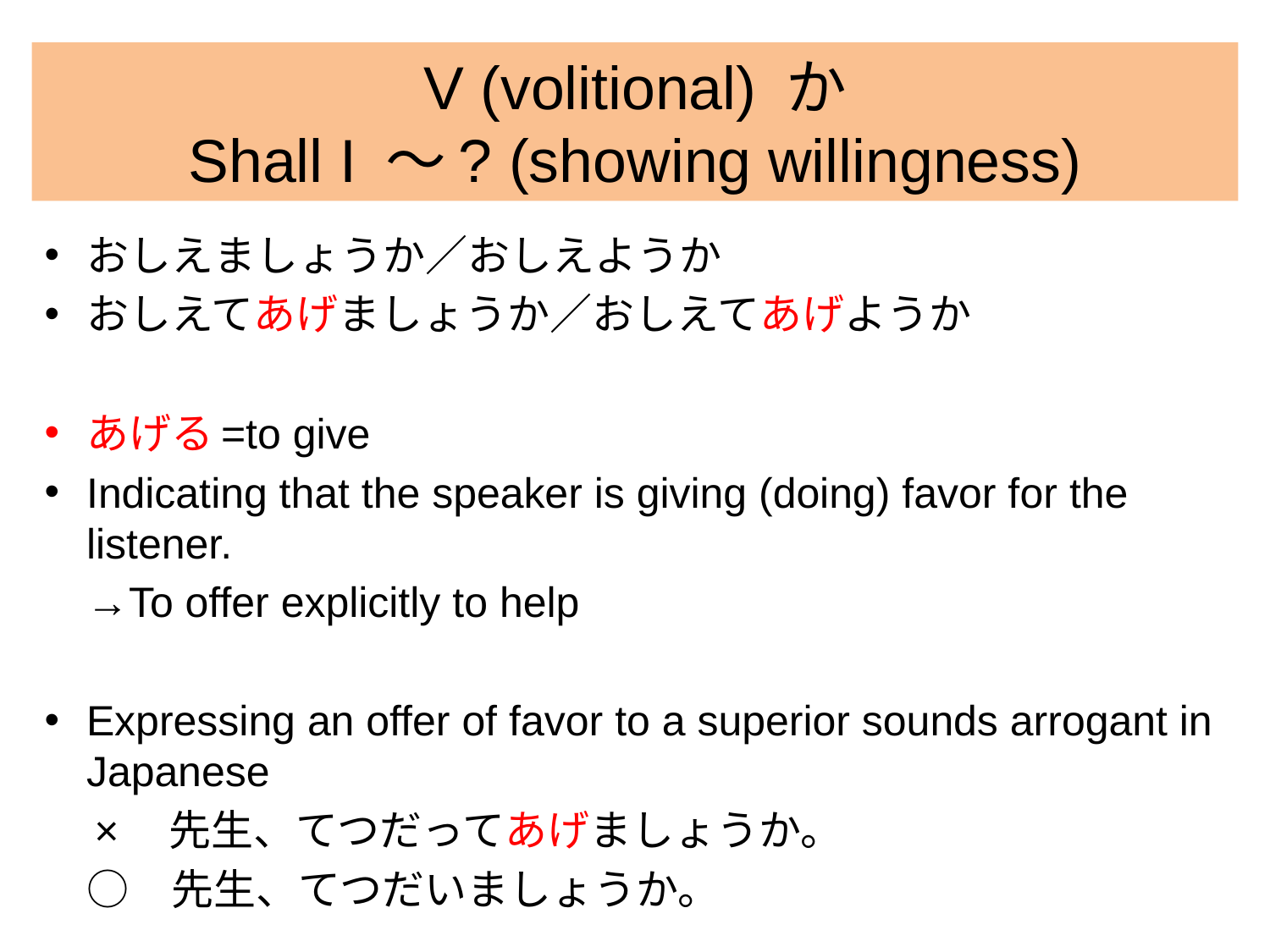

# V (volitional) か Shall I 〜? (showing willingness)
おしえましょうか／おしえようか
おしえてあげましょうか／おしえてあげようか

あげる=to give
Indicating that the speaker is giving (doing) favor for the listener.
	→To offer explicitly to help

Expressing an offer of favor to a superior sounds arrogant in Japanese
　×　先生、てつだってあげましょうか。
　○　先生、てつだいましょうか。